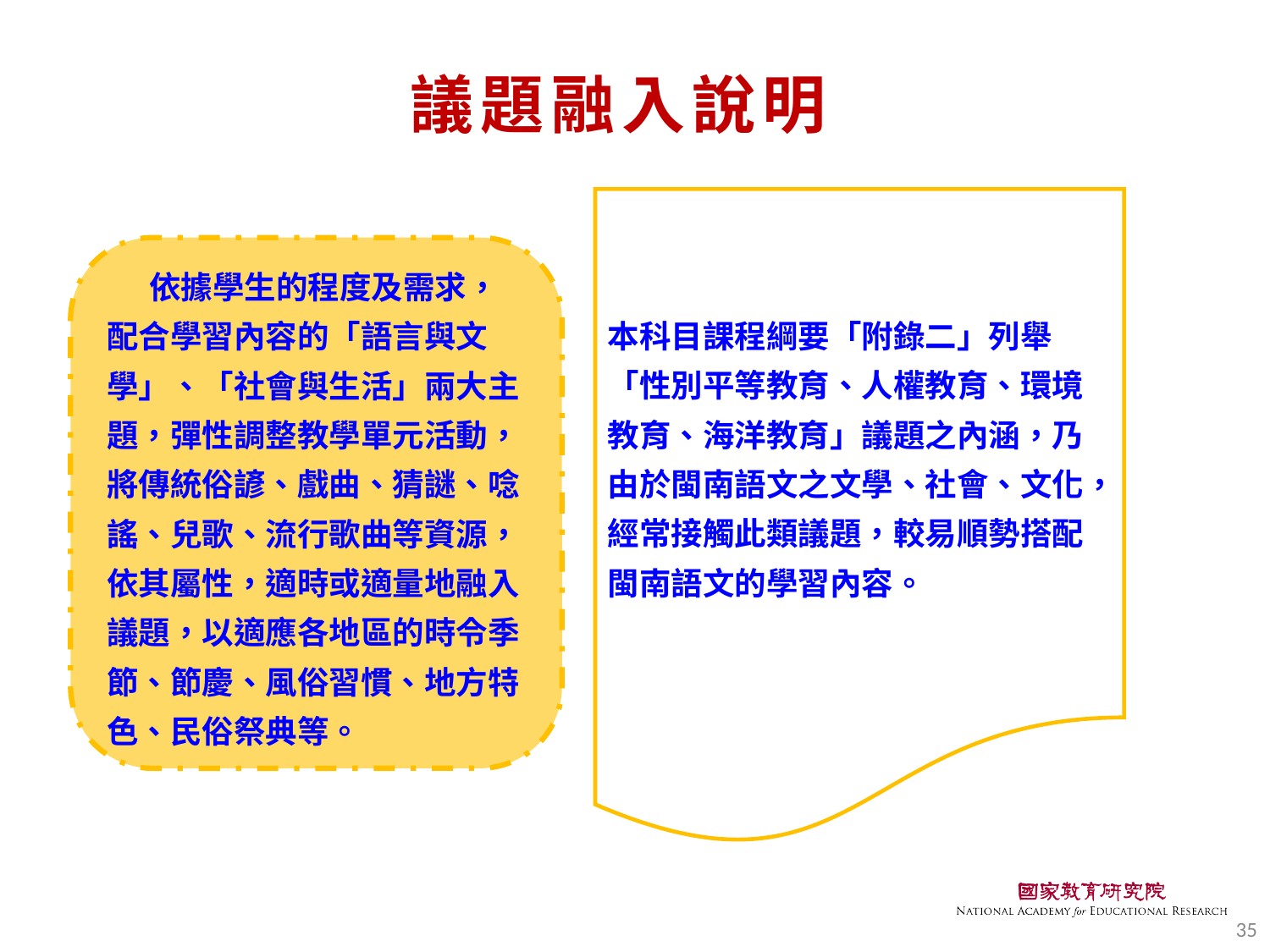

# 議題融入說明
本科目課程綱要「附錄二」列舉「性別平等教育、人權教育、環境教育、海洋教育」議題之內涵，乃由於閩南語文之文學、社會、文化，經常接觸此類議題，較易順勢搭配閩南語文的學習內容。

依據學生的程度及需求，配合學習內容的「語言與文學」、「社會與生活」兩大主題，彈性調整教學單元活動，將傳統俗諺、戲曲、猜謎、唸謠、兒歌、流行歌曲等資源，依其屬性，適時或適量地融入議題，以適應各地區的時令季節、節慶、風俗習慣、地方特色、民俗祭典等。

35